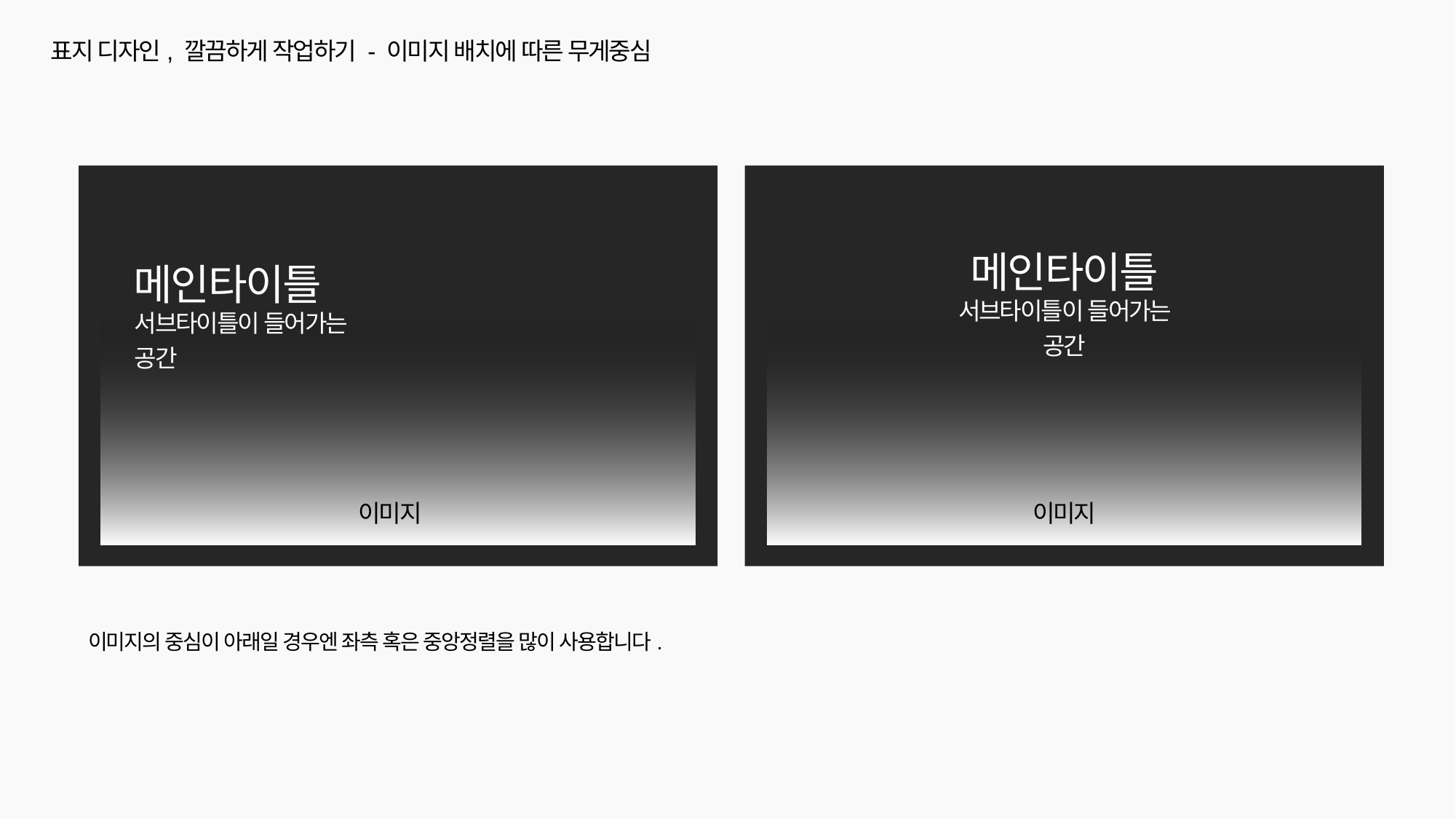

표지 디자인, 깔끔하게 작업하기 - 이미지 배치에 따른 무게중심

메인타이틀
메인타이틀
서브타이틀이 들어가는 공간
서브타이틀이 들어가는 공간
이미지
이미지
﻿이미지의 중심이 아래일 경우엔 좌측 혹은 중앙정렬을 많이 사용합니다.